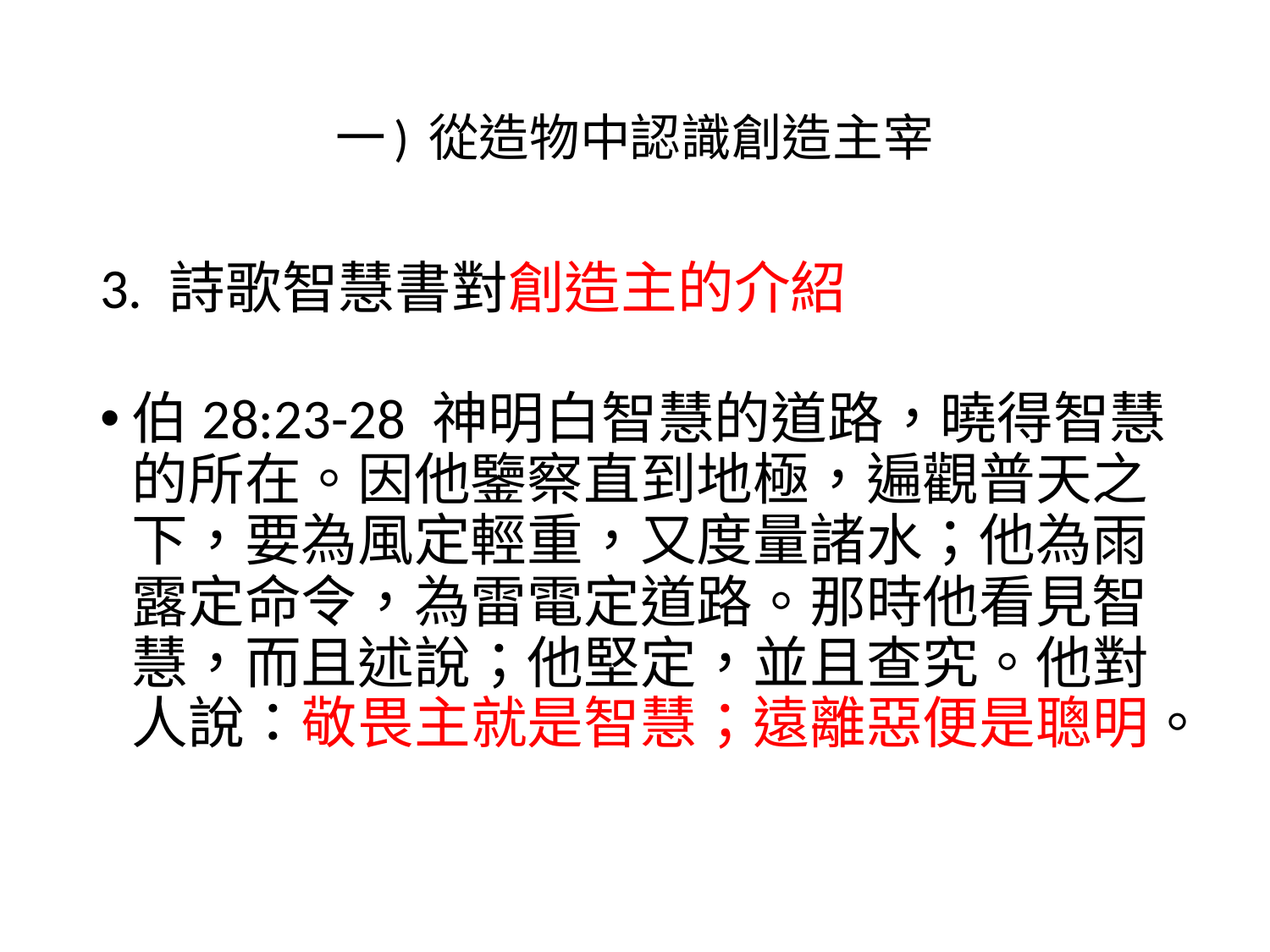

# 一) 從造物中認識創造主宰
3. 詩歌智慧書對創造主的介紹

伯28:23-28 神明白智慧的道路，曉得智慧的所在。因他鑒察直到地極，遍觀普天之下，要為風定輕重，又度量諸水；他為雨露定命令，為雷電定道路。那時他看見智慧，而且述說；他堅定，並且查究。他對人說：敬畏主就是智慧；遠離惡便是聰明。